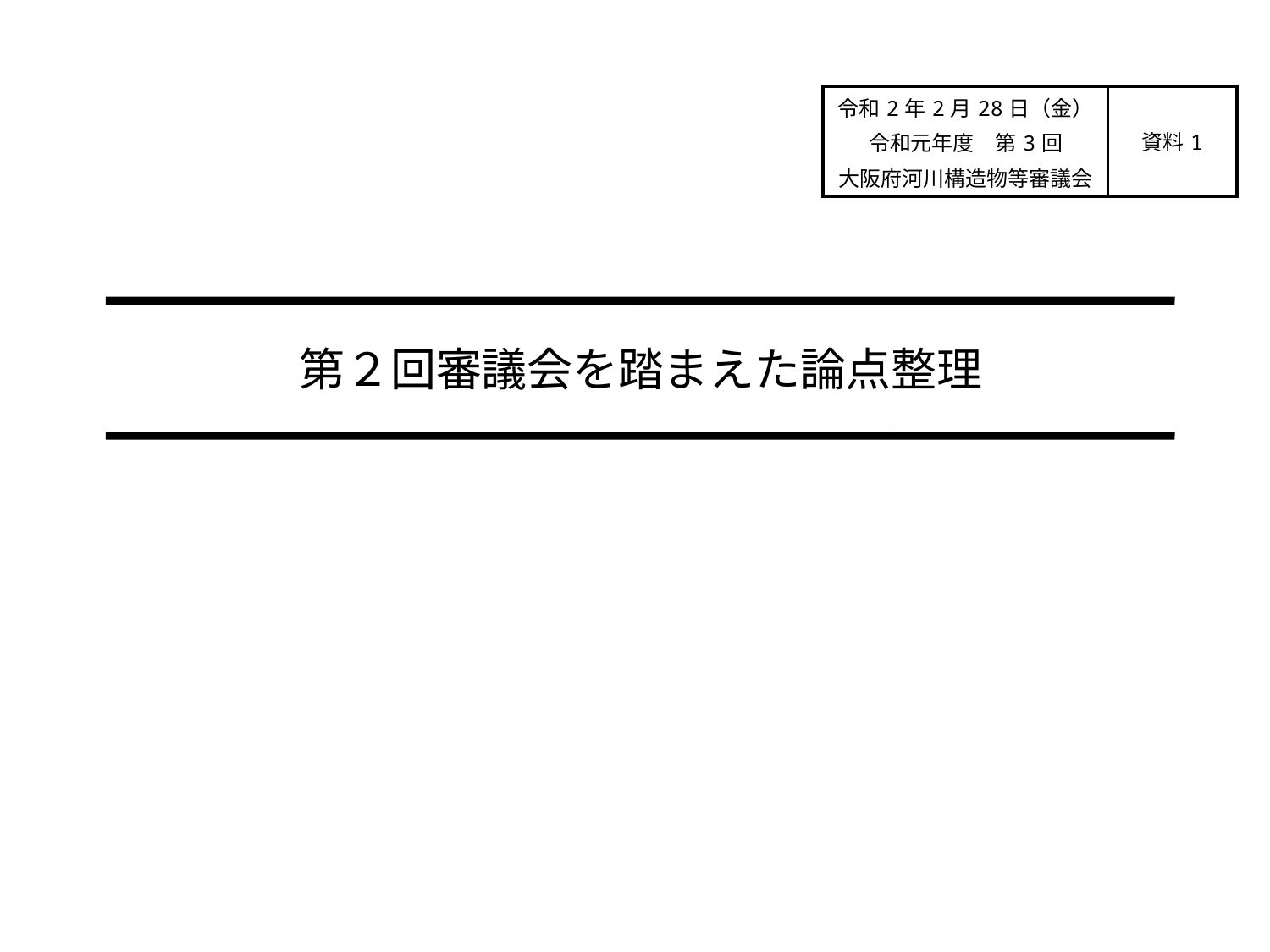

| 令和2年2月28日（金） 令和元年度　第3回 大阪府河川構造物等審議会 | 資料1 |
| --- | --- |

# 第２回審議会を踏まえた論点整理